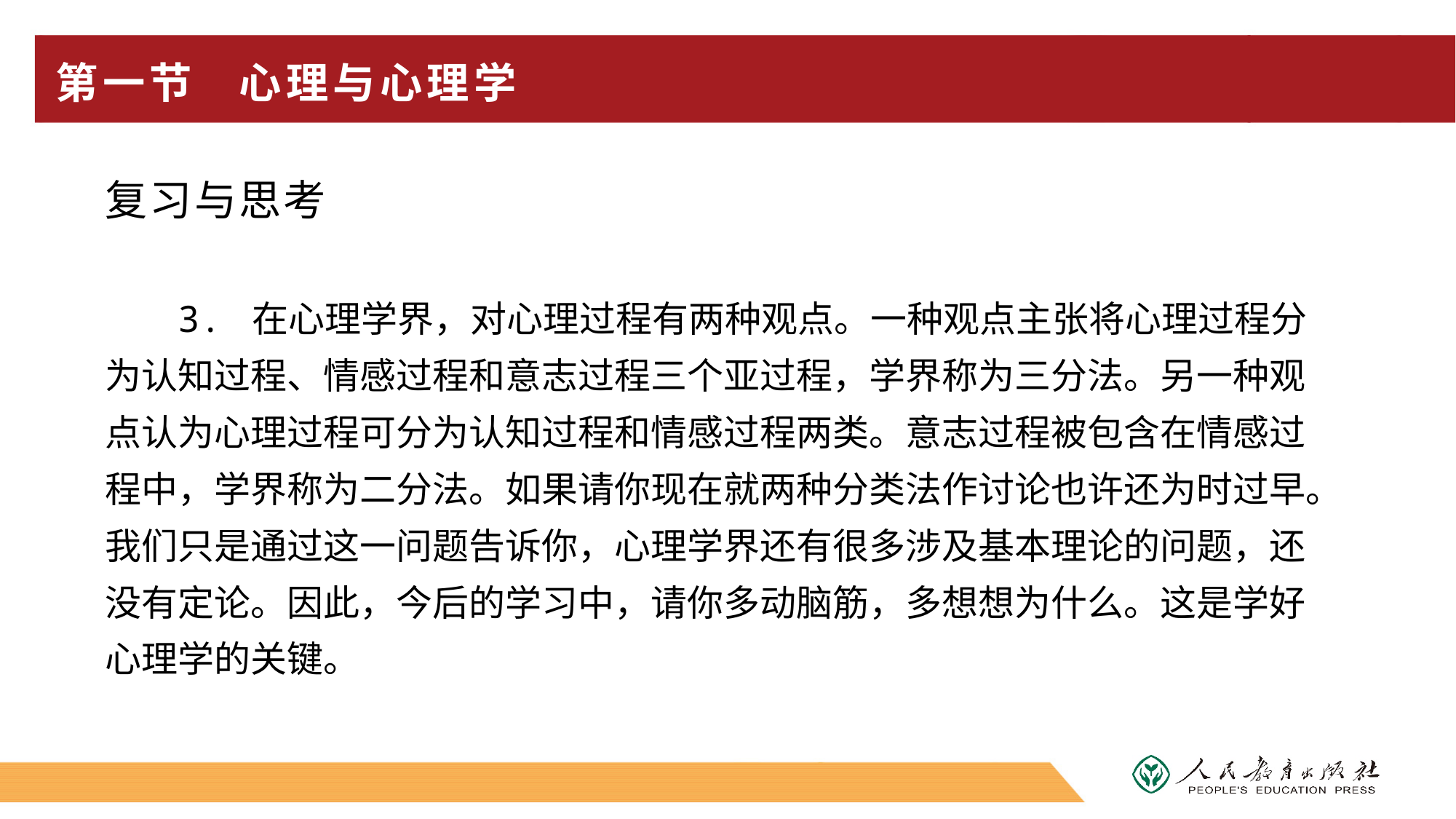

# 第一节   心理与心理学
复习与思考
3. 在心理学界，对心理过程有两种观点。一种观点主张将心理过程分为认知过程、情感过程和意志过程三个亚过程，学界称为三分法。另一种观点认为心理过程可分为认知过程和情感过程两类。意志过程被包含在情感过程中，学界称为二分法。如果请你现在就两种分类法作讨论也许还为时过早。我们只是通过这一问题告诉你，心理学界还有很多涉及基本理论的问题，还没有定论。因此，今后的学习中，请你多动脑筋，多想想为什么。这是学好心理学的关键。